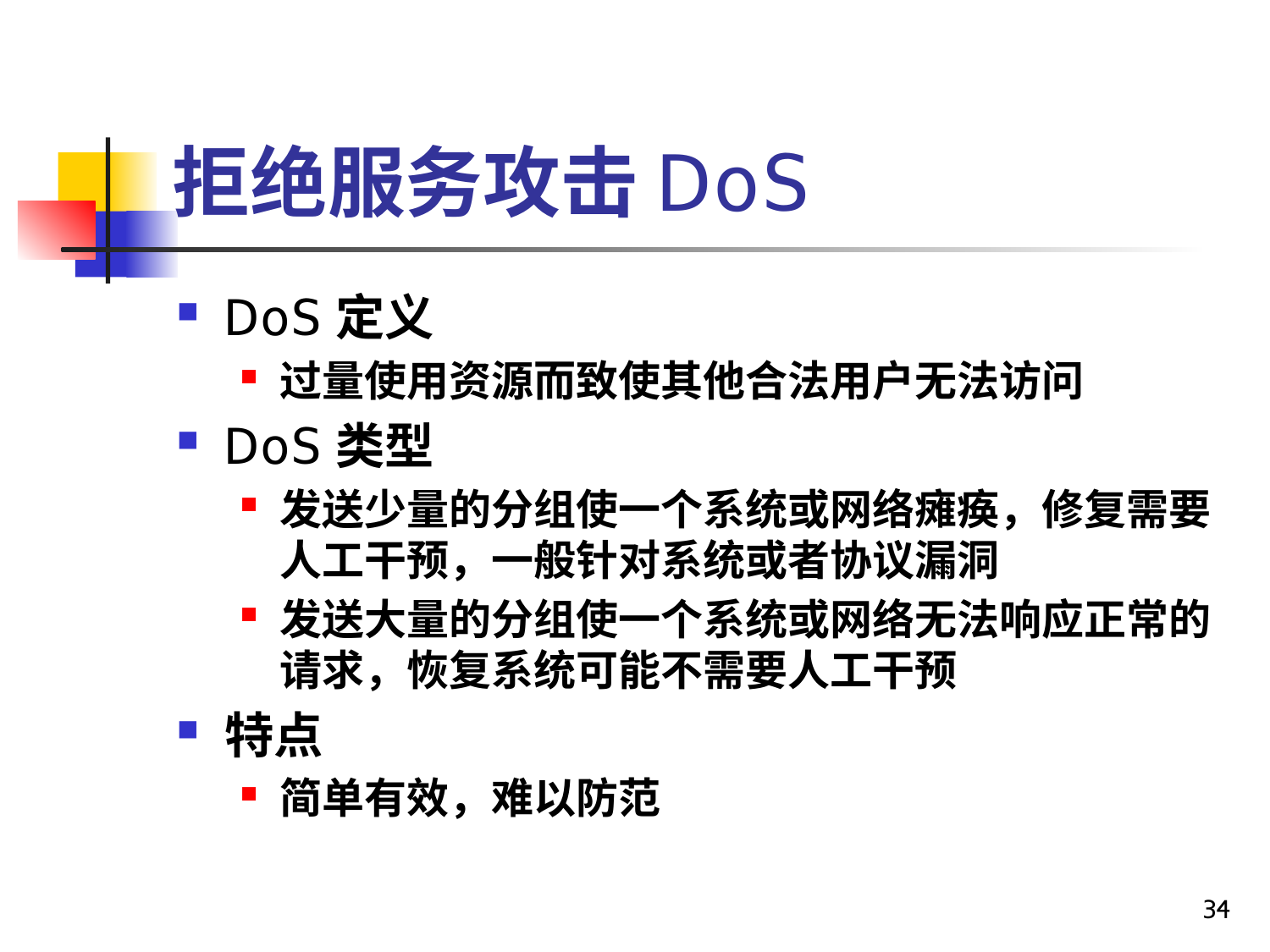

# 拒绝服务攻击DoS
DoS定义
过量使用资源而致使其他合法用户无法访问
DoS类型
发送少量的分组使一个系统或网络瘫痪，修复需要人工干预，一般针对系统或者协议漏洞
发送大量的分组使一个系统或网络无法响应正常的请求，恢复系统可能不需要人工干预
特点
简单有效，难以防范
34